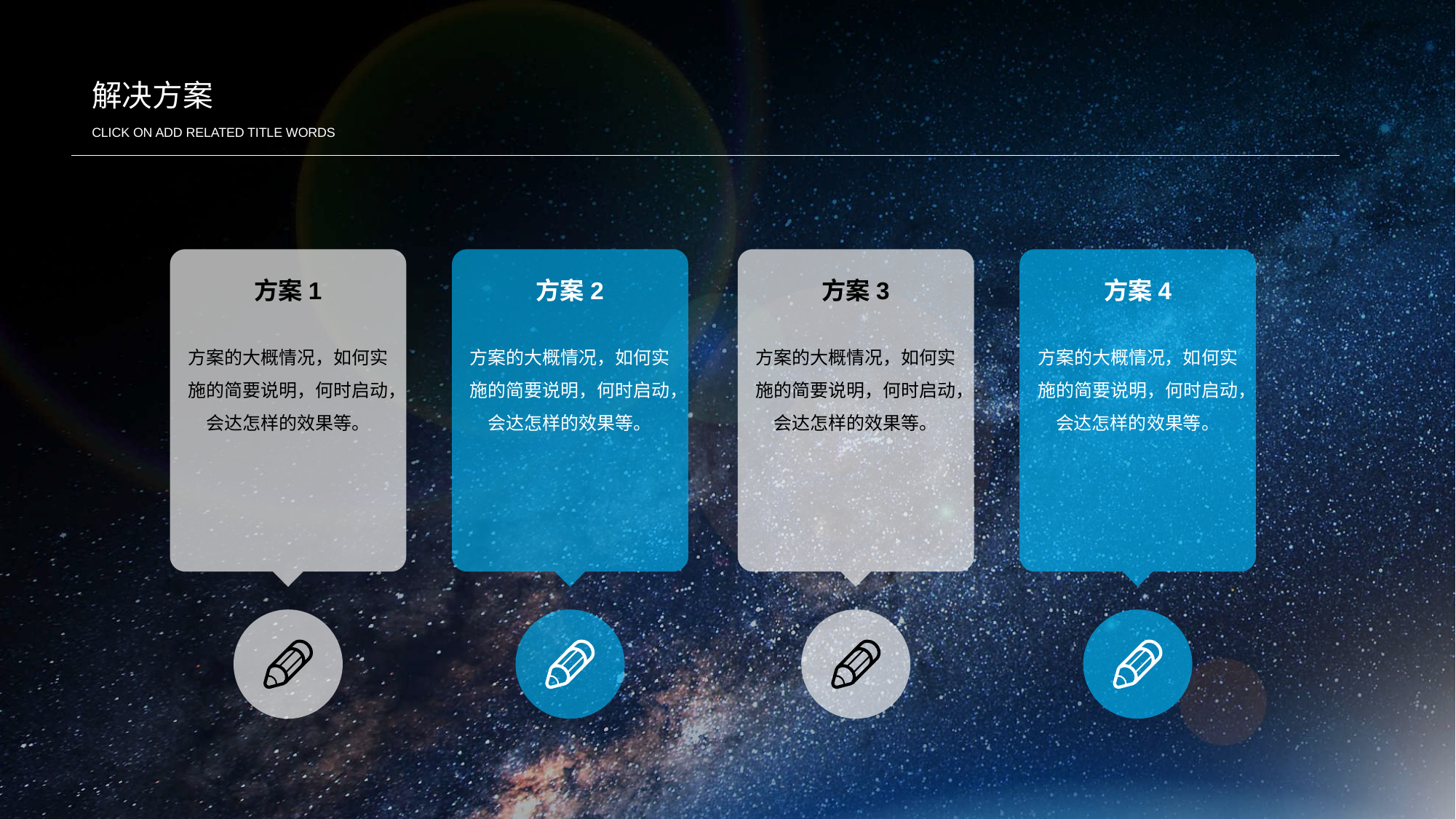

解决方案

CLICK ON ADD RELATED TITLE WORDS

方案1
方案2
方案3
方案4
方案的大概情况，如何实施的简要说明，何时启动，会达怎样的效果等。
方案的大概情况，如何实施的简要说明，何时启动，会达怎样的效果等。
方案的大概情况，如何实施的简要说明，何时启动，会达怎样的效果等。
方案的大概情况，如何实施的简要说明，何时启动，会达怎样的效果等。